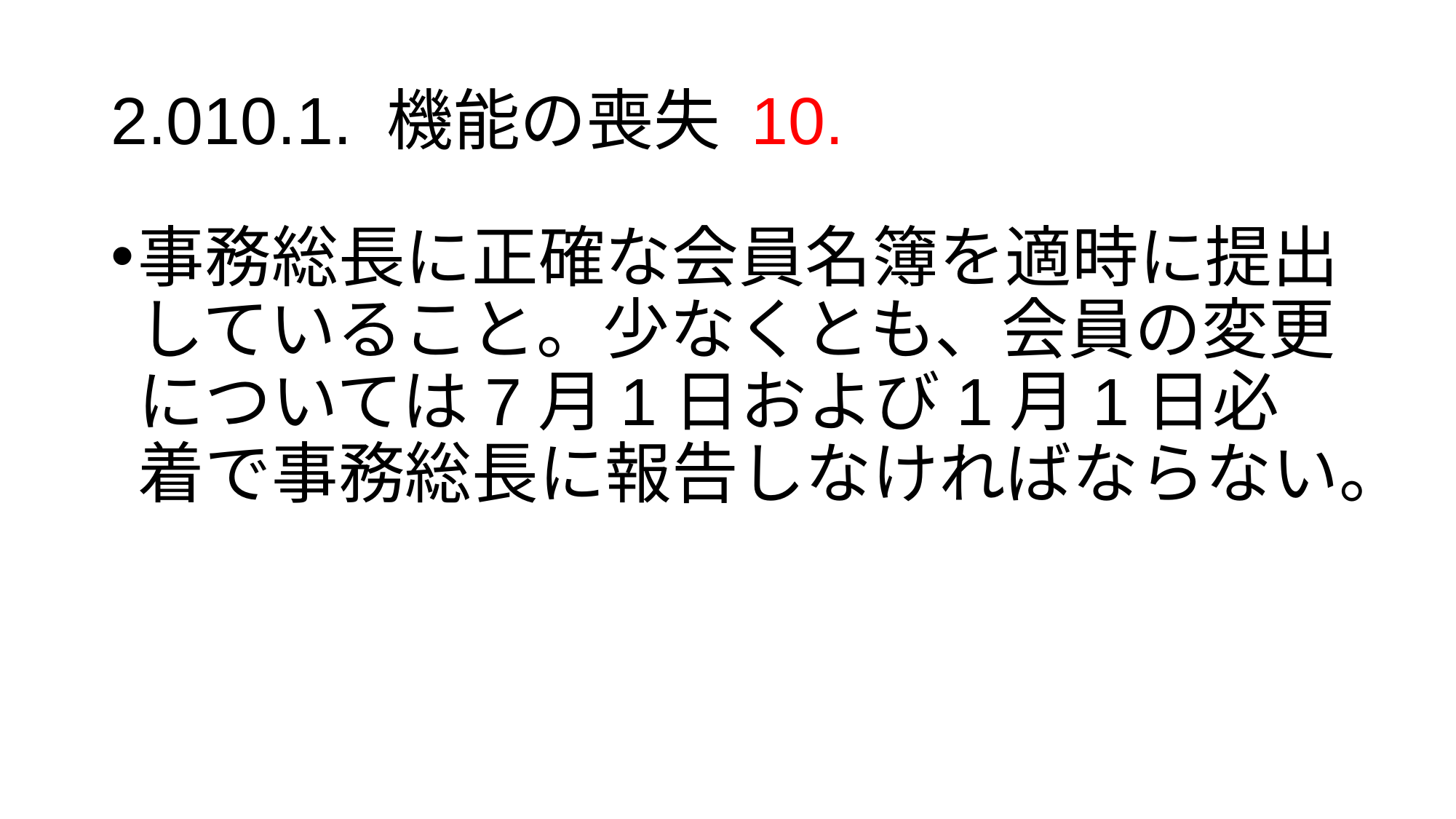

# 2.010.1. 機能の喪失 10.
事務総長に正確な会員名簿を適時に提出していること。少なくとも、会員の変更については7月1日および1月1日必着で事務総長に報告しなければならない。